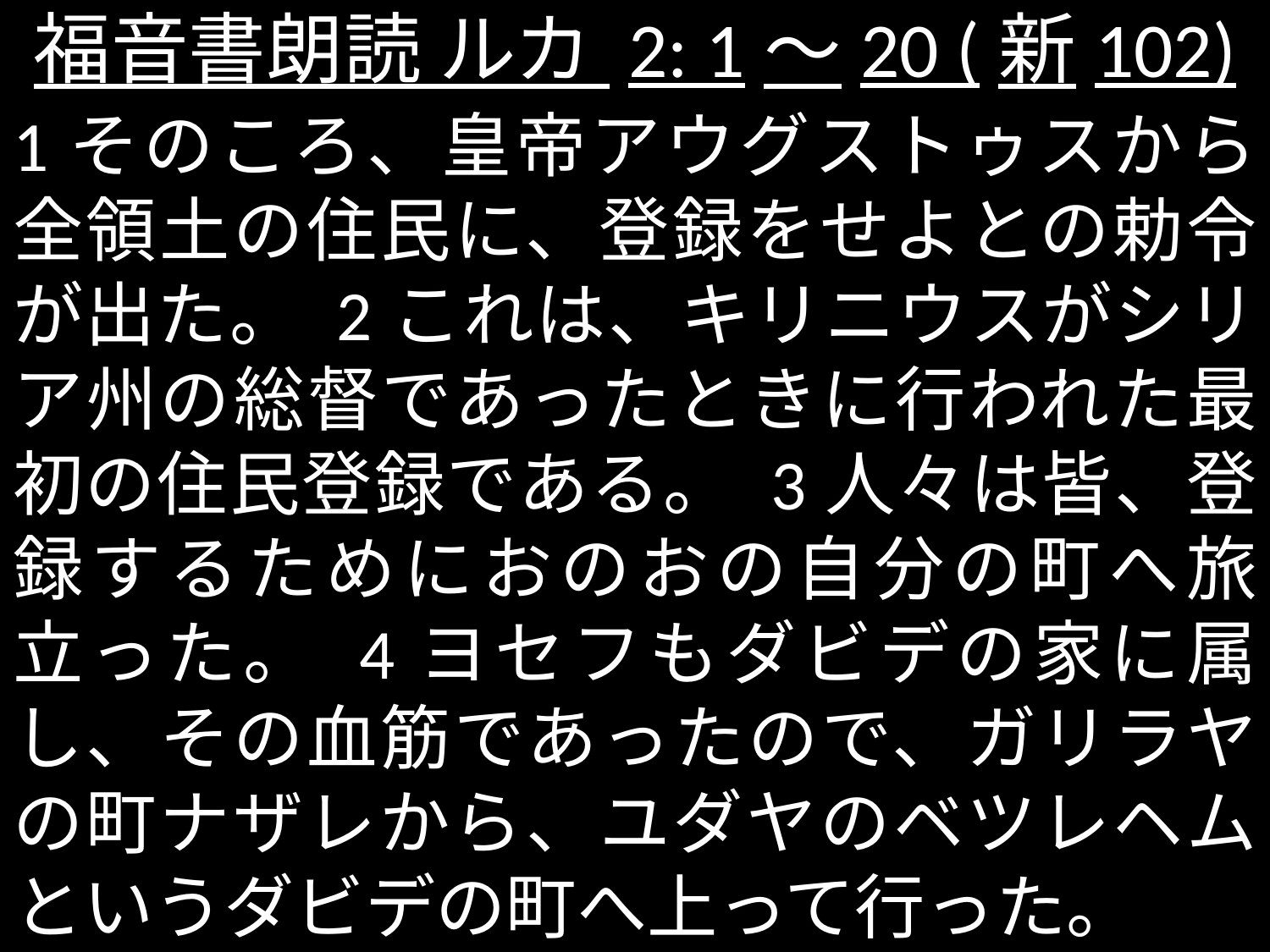

# 福音書朗読 ルカ 2: 1～20 (新102)
1そのころ、皇帝アウグストゥスから全領土の住民に、登録をせよとの勅令が出た。 2これは、キリニウスがシリア州の総督であったときに行われた最初の住民登録である。 3人々は皆、登録するためにおのおの自分の町へ旅立った。 4ヨセフもダビデの家に属し、その血筋であったので、ガリラヤの町ナザレから、ユダヤのベツレヘムというダビデの町へ上って行った。